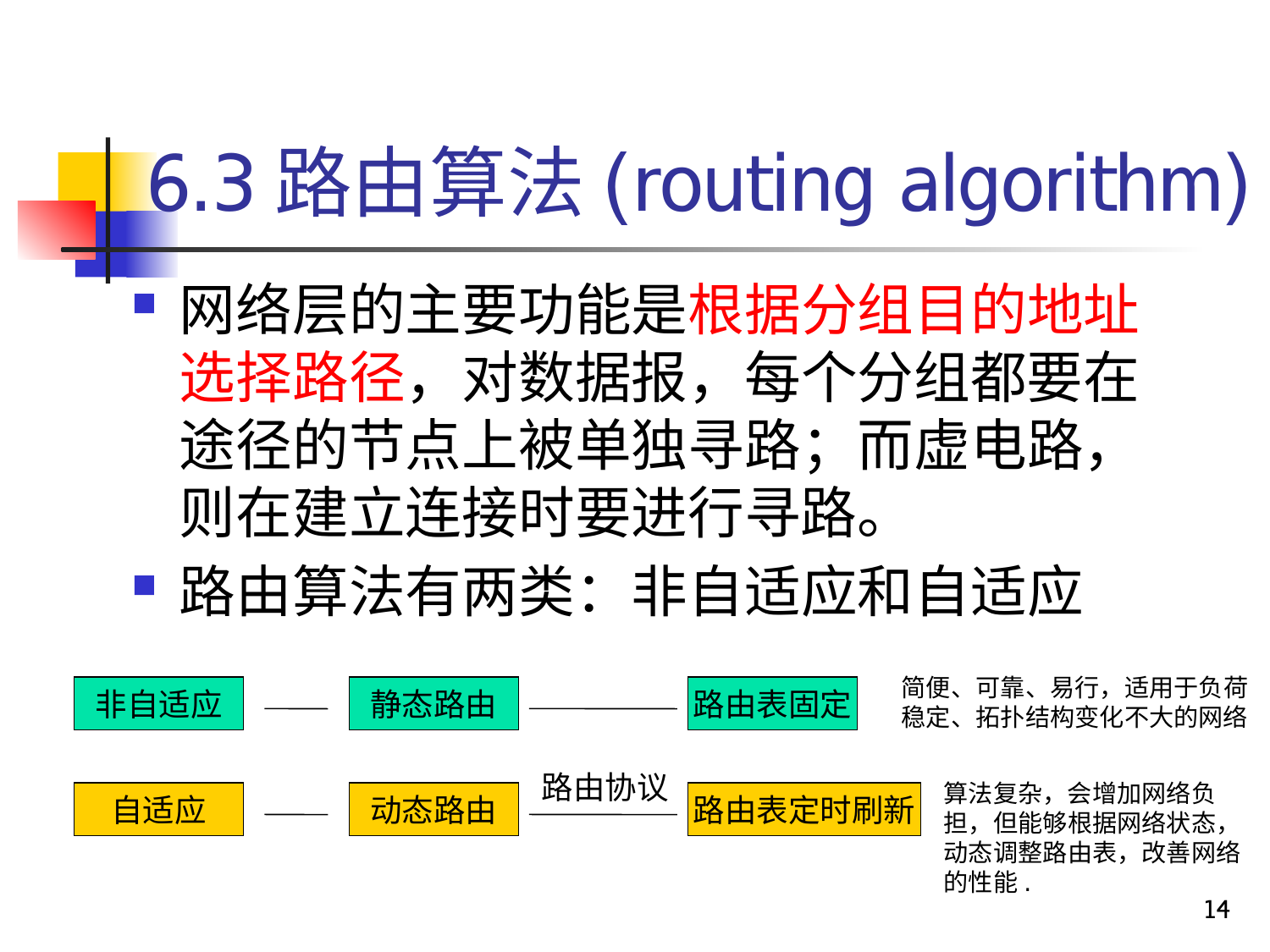

# 6.3路由算法(routing algorithm)
网络层的主要功能是根据分组目的地址选择路径，对数据报，每个分组都要在途径的节点上被单独寻路；而虚电路，则在建立连接时要进行寻路。
路由算法有两类：非自适应和自适应
简便、可靠、易行，适用于负荷稳定、拓扑结构变化不大的网络
非自适应
静态路由
路由表固定

路由协议
算法复杂，会增加网络负担，但能够根据网络状态，动态调整路由表，改善网络的性能.
自适应
动态路由
路由表定时刷新

14